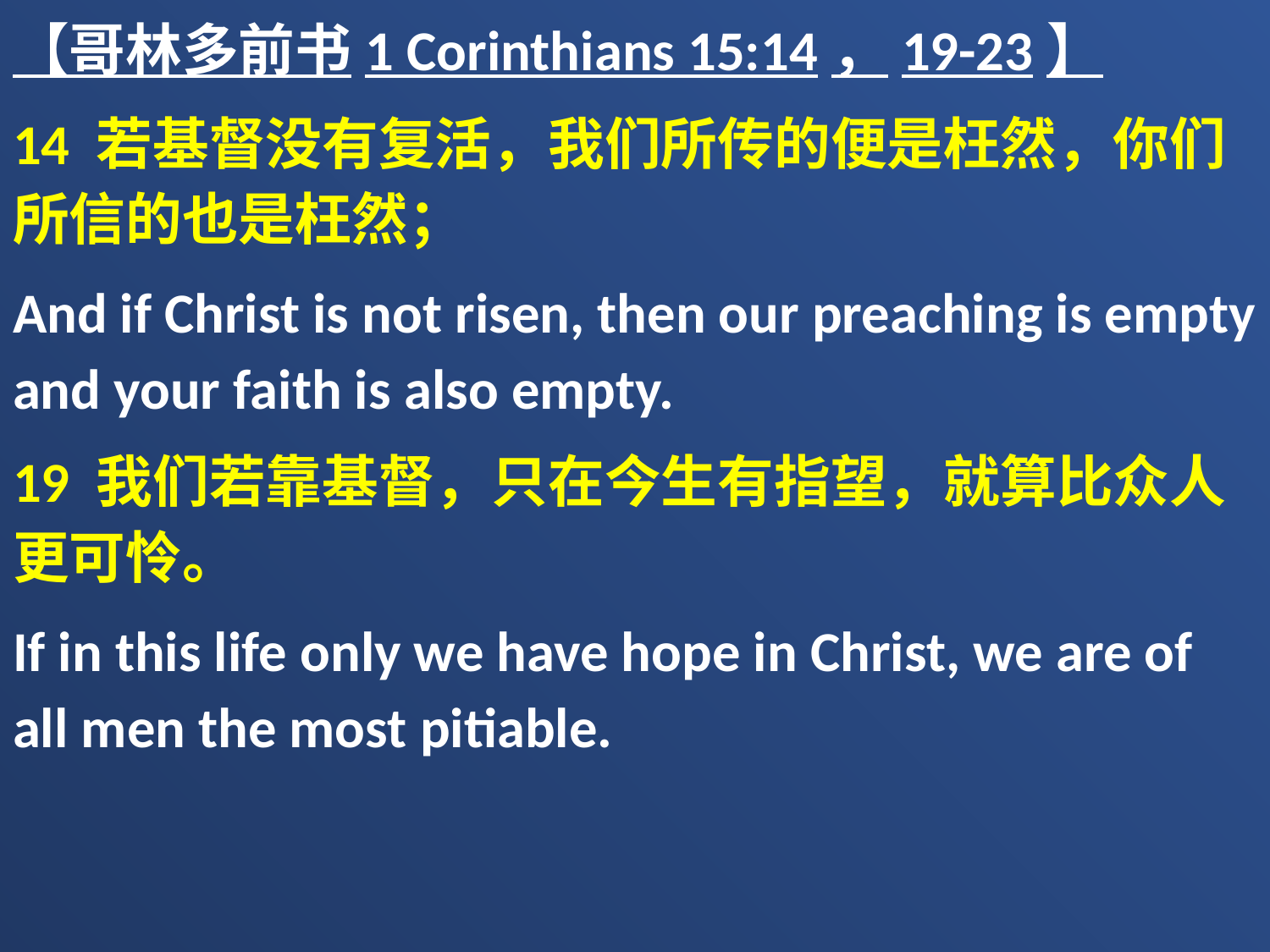

【哥林多前书1 Corinthians 15:14，19-23】
14 若基督没有复活，我们所传的便是枉然，你们所信的也是枉然；
And if Christ is not risen, then our preaching is empty and your faith is also empty.
19 我们若靠基督，只在今生有指望，就算比众人更可怜。
If in this life only we have hope in Christ, we are of all men the most pitiable.